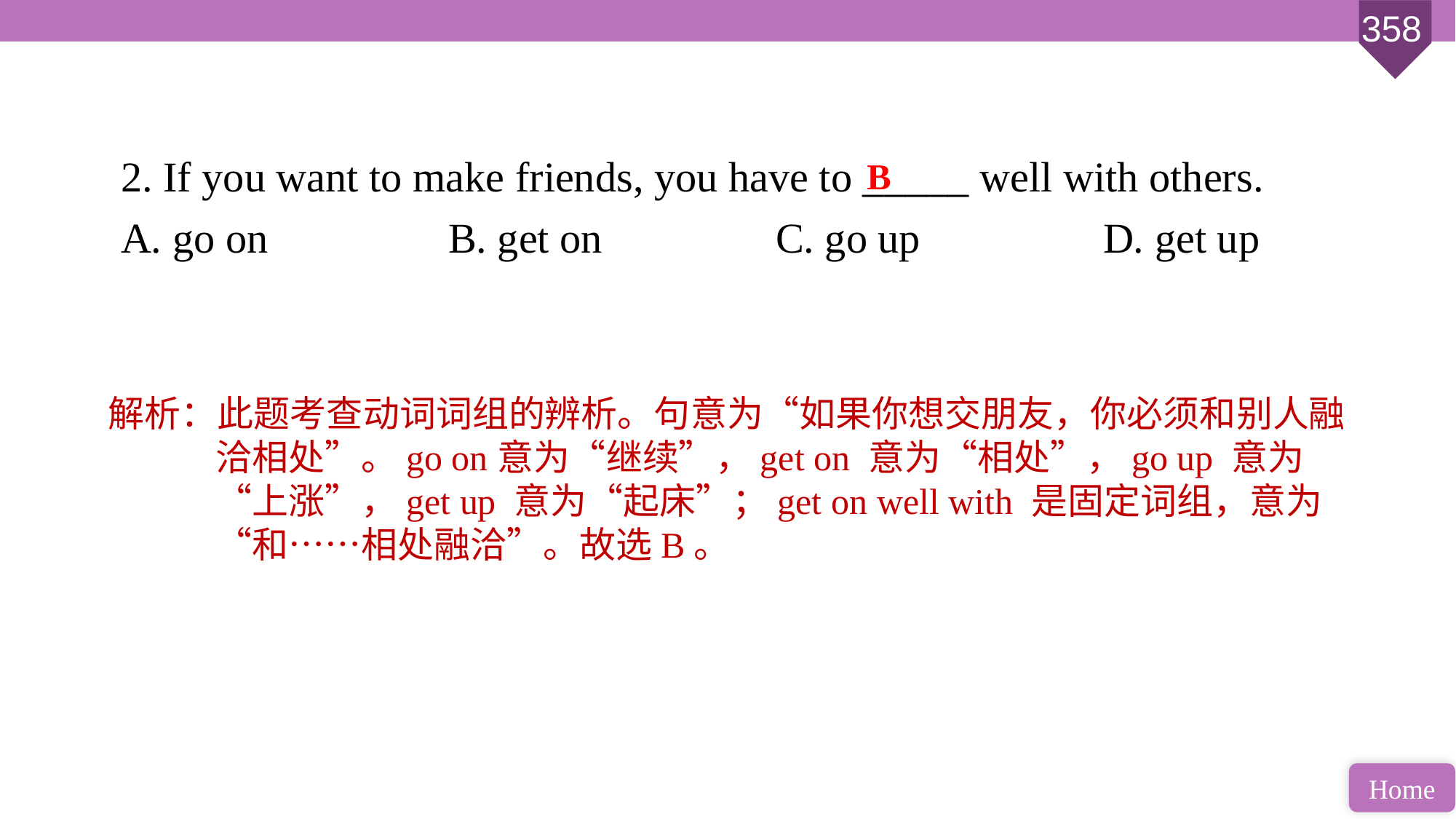

2. If you want to make friends, you have to _____ well with others.
A. go on 		B. get on 		C. go up 		D. get up
B
解析：此题考查动词词组的辨析。句意为“如果你想交朋友，你必须和别人融洽相处”。go on意为“继续”，get on 意为“相处”，go up 意为“上涨”，get up 意为“起床”；get on well with 是固定词组，意为“和……相处融洽”。故选B。